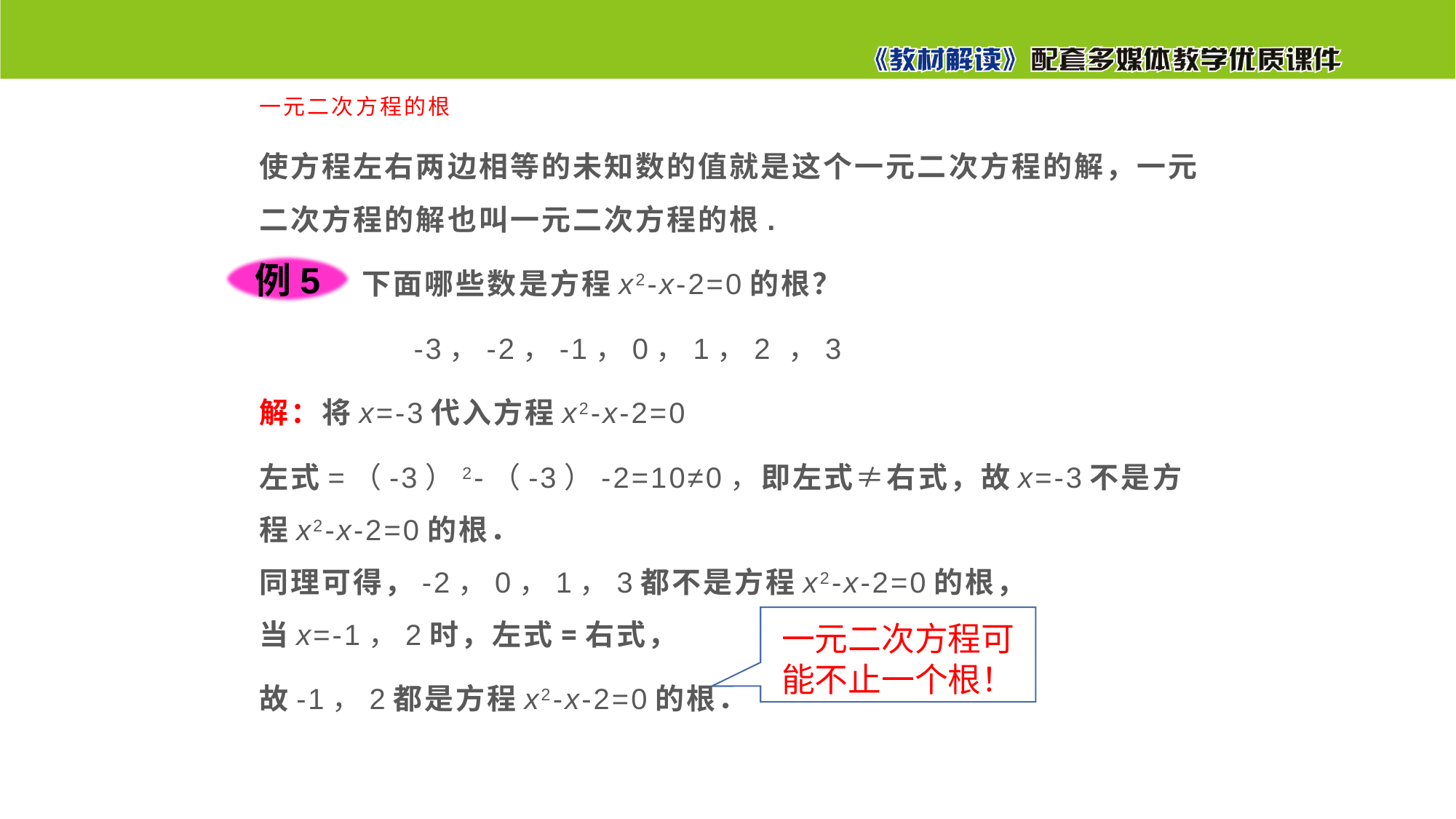

一元二次方程的根
使方程左右两边相等的未知数的值就是这个一元二次方程的解，一元二次方程的解也叫一元二次方程的根.
           下面哪些数是方程x2-x-2=0的根？
               -3，-2，-1，0，1，2 ，3
解：将x=-3代入方程x2-x-2=0
左式=（-3）2-（-3）-2=10≠0，即左式≠右式，故x=-3不是方程x2-x-2=0的根．
同理可得，-2，0，1，3都不是方程x2-x-2=0的根，
当x=-1，2时，左式=右式，
故-1，2都是方程x2-x-2=0的根．

例5

一元二次方程可能不止一个根！